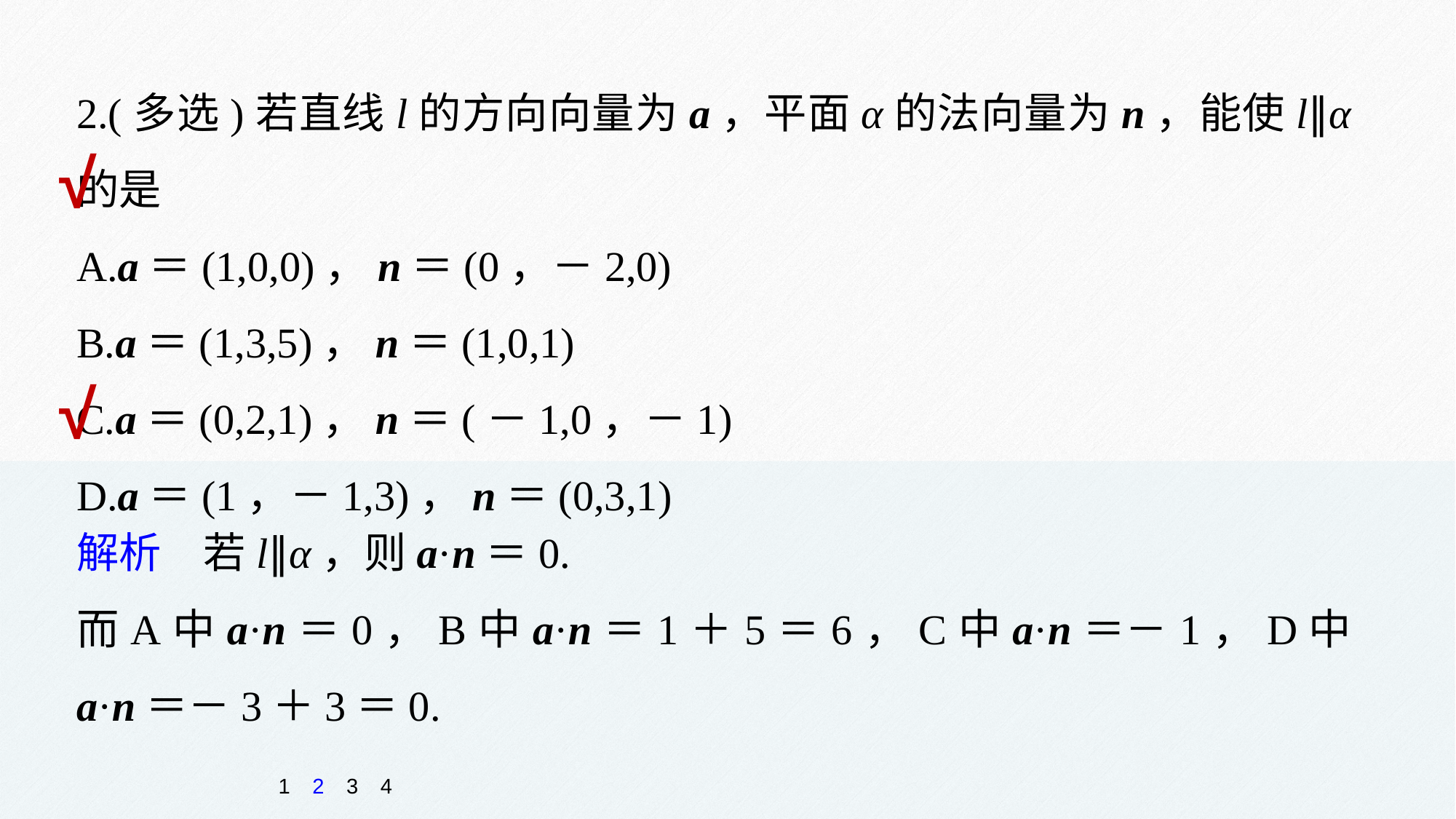

2.(多选)若直线l的方向向量为a，平面α的法向量为n，能使l∥α的是
A.a＝(1,0,0)，n＝(0，－2,0)
B.a＝(1,3,5)，n＝(1,0,1)
C.a＝(0,2,1)，n＝(－1,0，－1)
D.a＝(1，－1,3)，n＝(0,3,1)
√
√
解析　若l∥α，则a·n＝0.
而A中a·n＝0，B中a·n＝1＋5＝6，C中a·n＝－1，D中a·n＝－3＋3＝0.
1
2
3
4